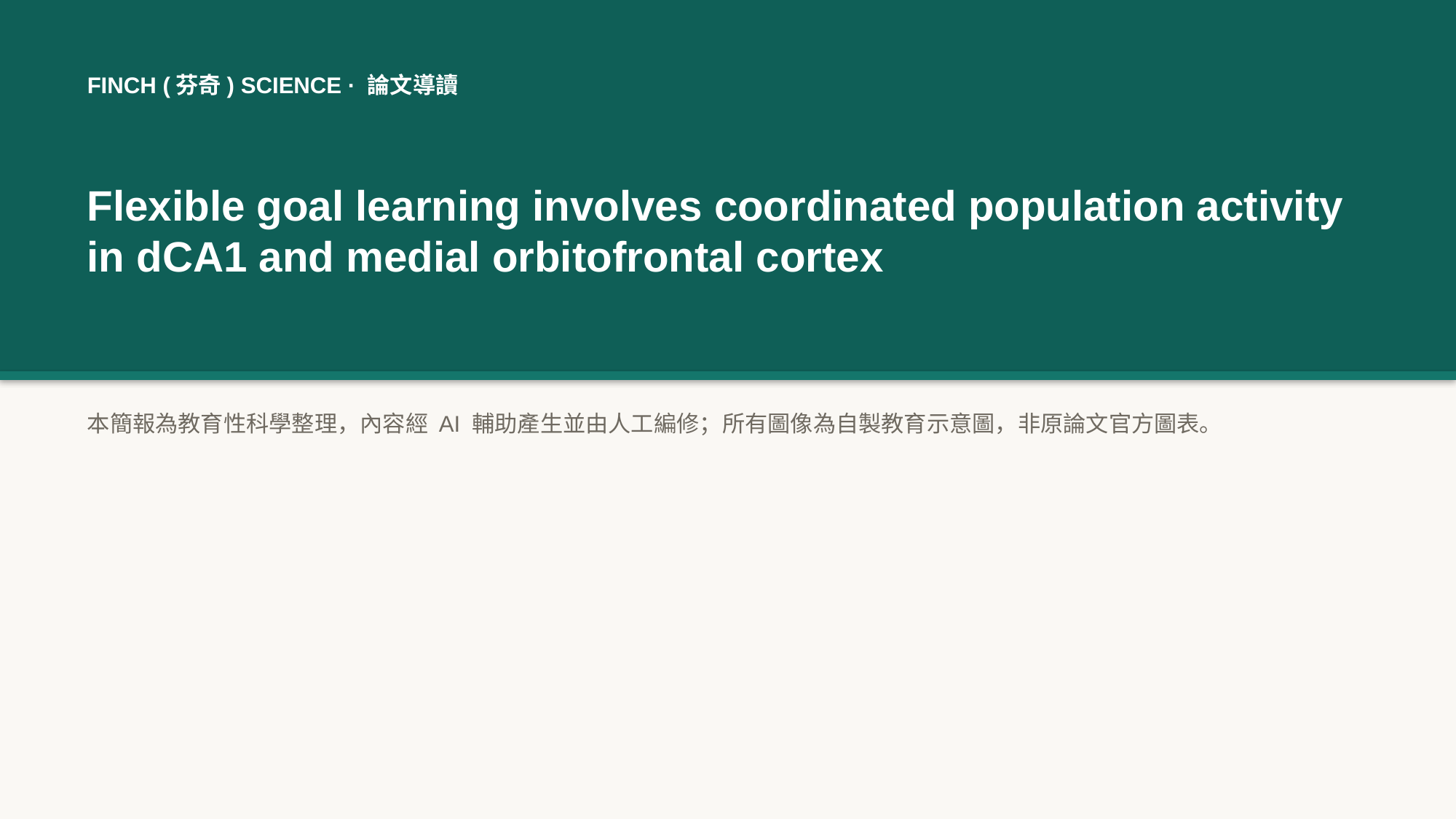

FINCH (芬奇) SCIENCE · 論文導讀
Flexible goal learning involves coordinated population activity in dCA1 and medial orbitofrontal cortex

本簡報為教育性科學整理，內容經 AI 輔助產生並由人工編修；所有圖像為自製教育示意圖，非原論文官方圖表。